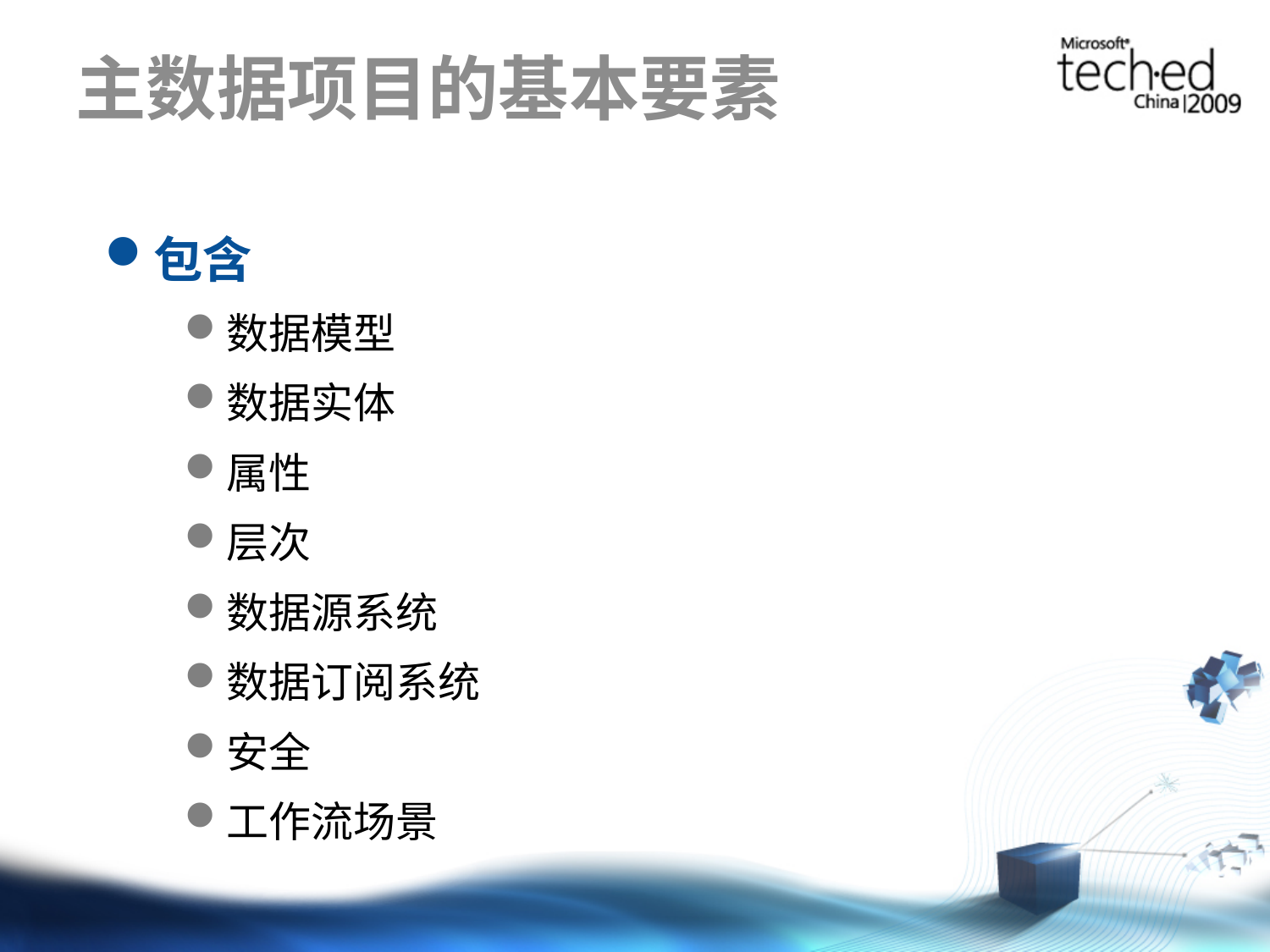

# 主数据项目的基本要素
包含
数据模型
数据实体
属性
层次
数据源系统
数据订阅系统
安全
工作流场景